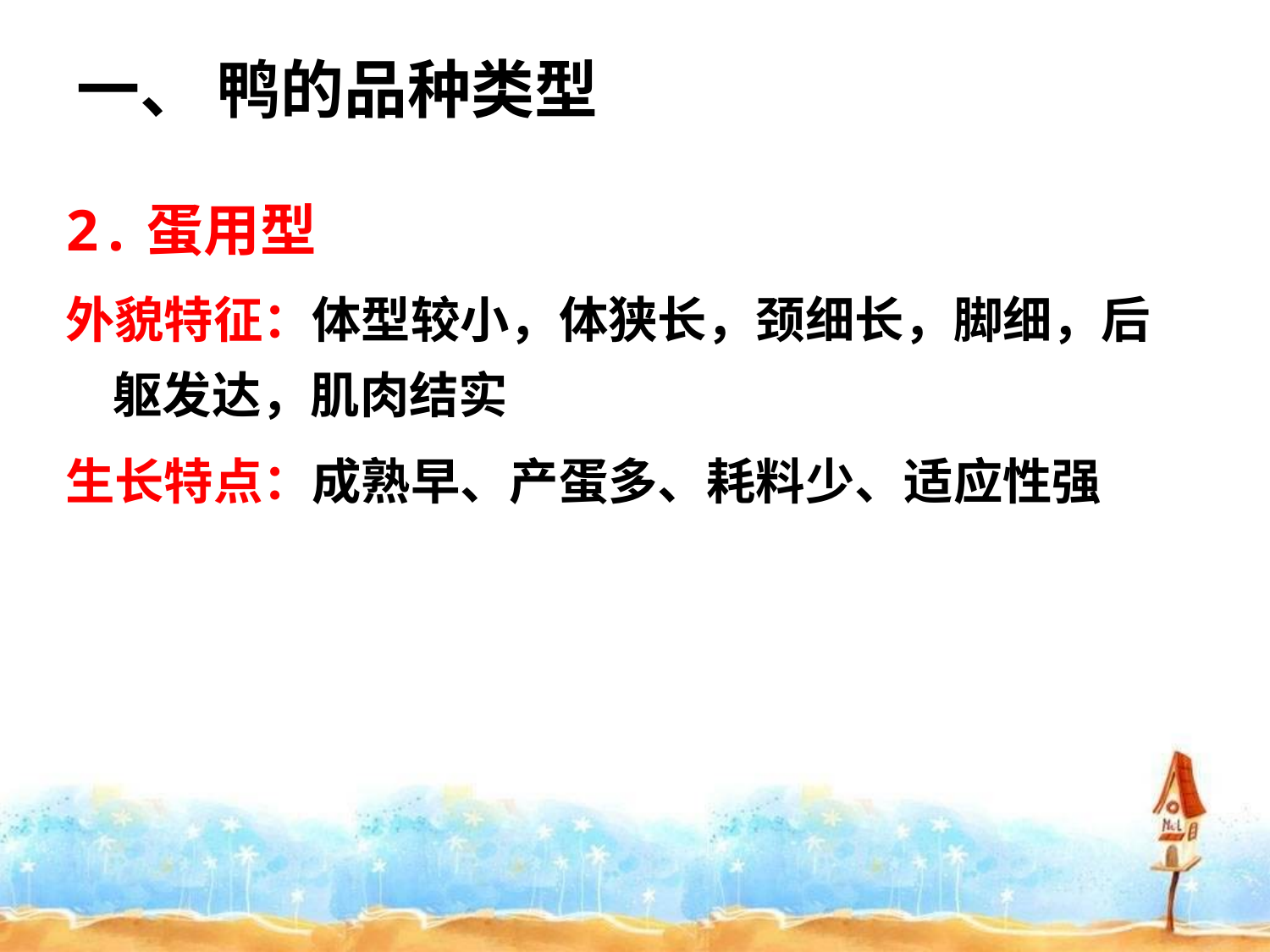

# 一、 鸭的品种类型
2.蛋用型
外貌特征：体型较小，体狭长，颈细长，脚细，后躯发达，肌肉结实
生长特点：成熟早、产蛋多、耗料少、适应性强